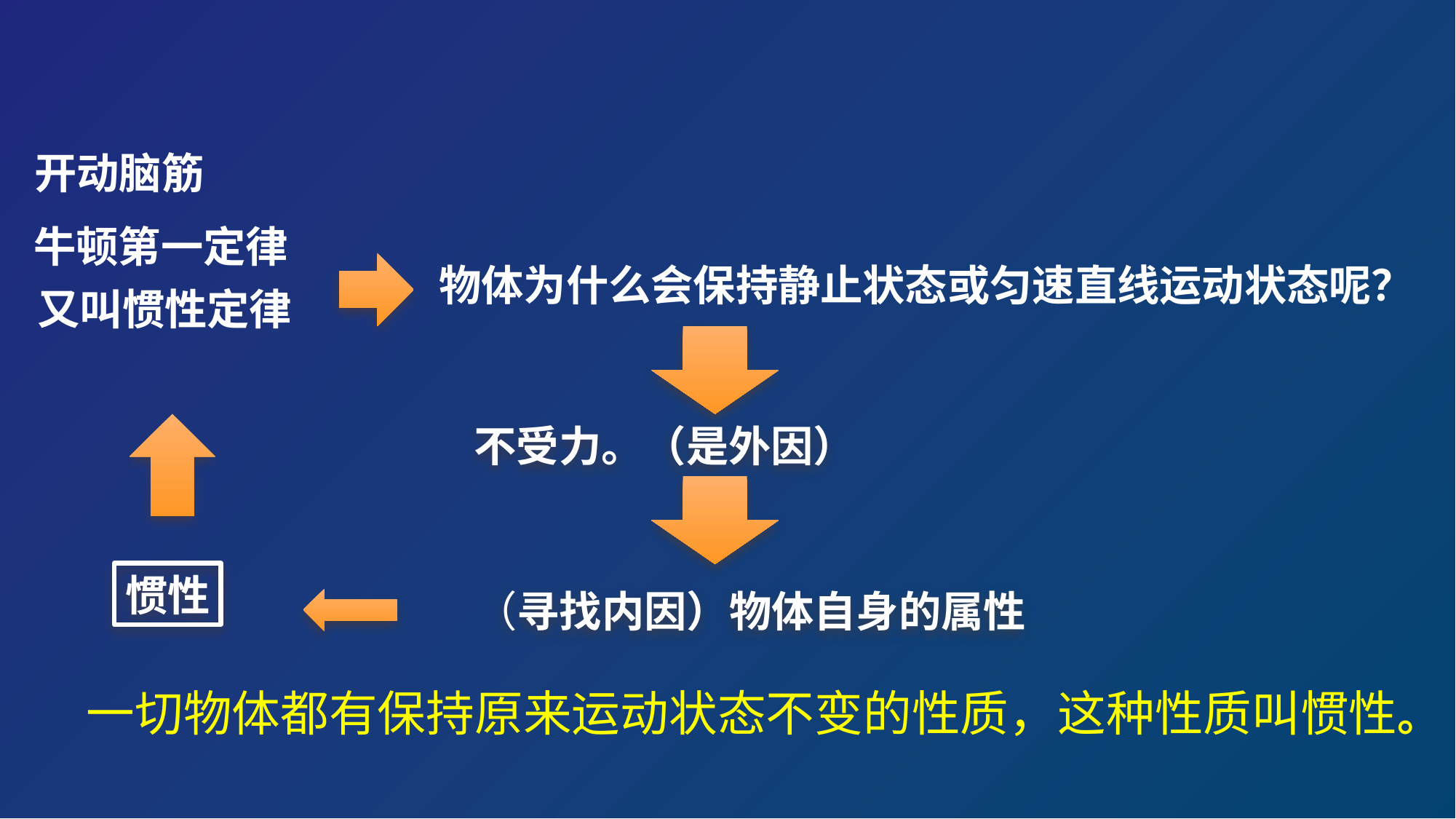

开动脑筋
牛顿第一定律

物体为什么会保持静止状态或匀速直线运动状态呢？
又叫惯性定律

不受力。（是外因）

惯性
（寻找内因）物体自身的属性

    一切物体都有保持原来运动状态不变的性质，这种性质叫惯性。